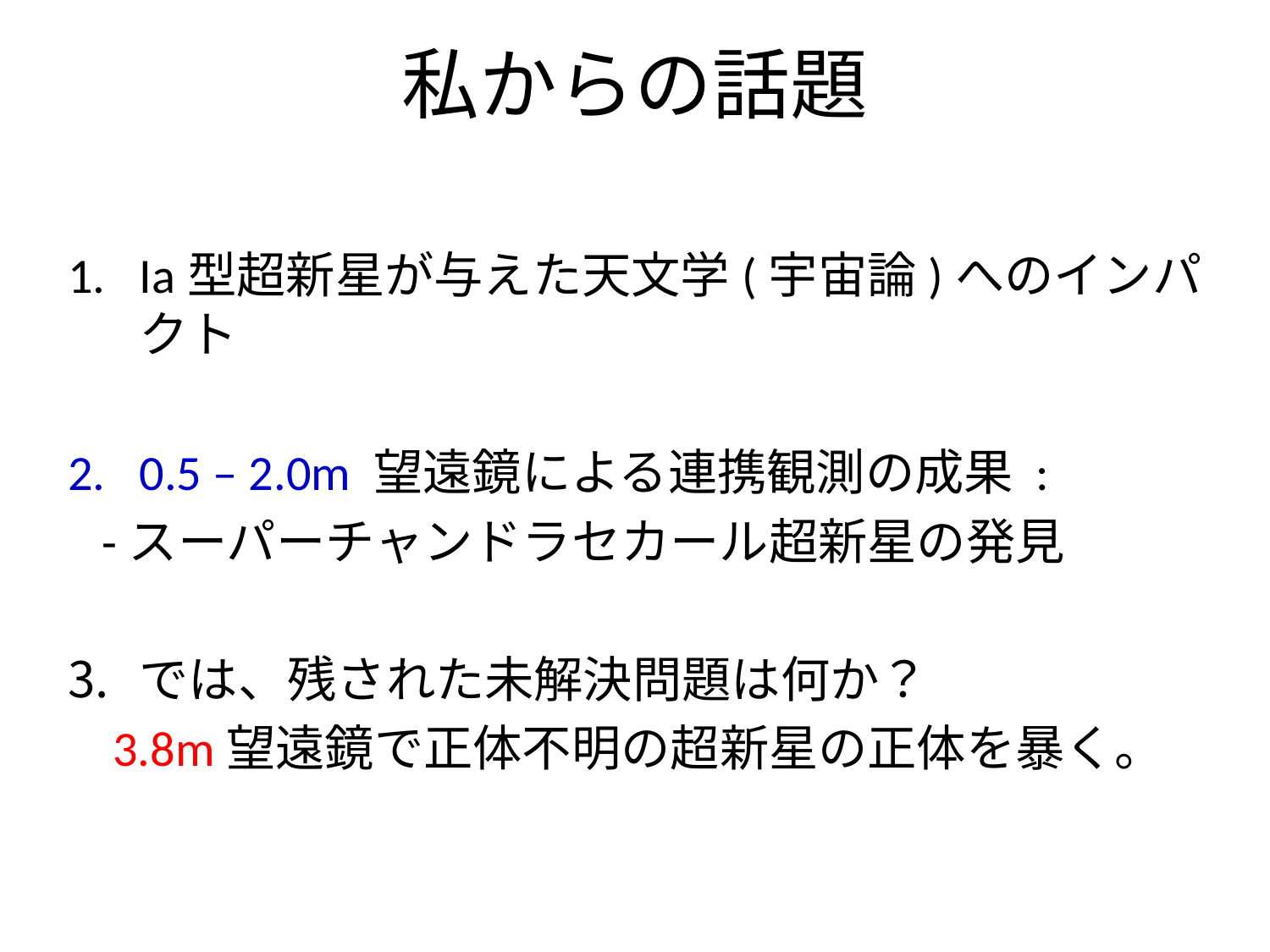

# 私からの話題
Ia型超新星が与えた天文学(宇宙論)へのインパクト

0.5 – 2.0m 望遠鏡による連携観測の成果 :
   -スーパーチャンドラセカール超新星の発見

では、残された未解決問題は何か？
    3.8m望遠鏡で正体不明の超新星の正体を暴く。